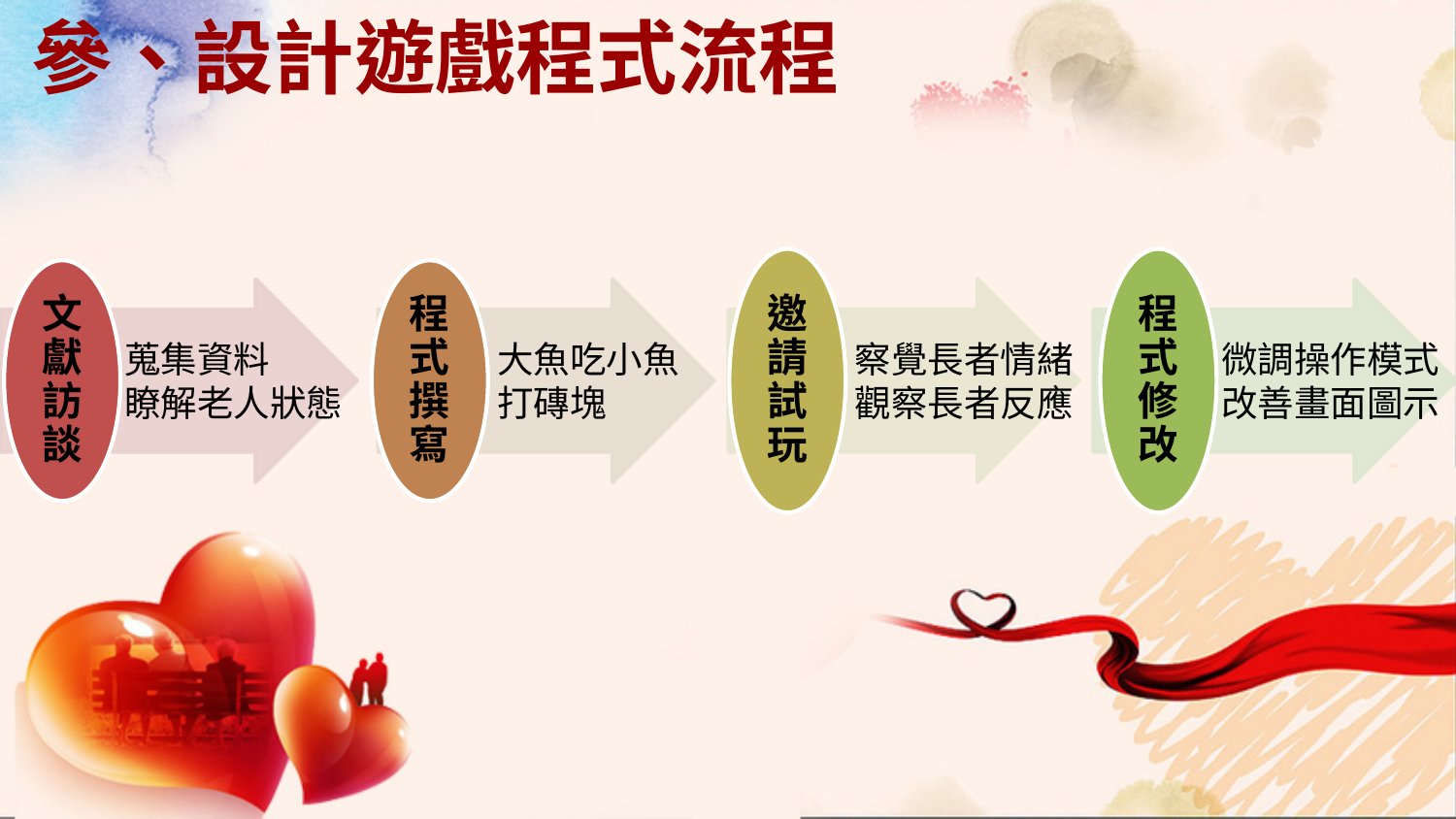

參、設計遊戲程式流程

文獻訪談

程式撰寫

邀請試玩

程式修改
微調操作模式改善畫面圖示
察覺長者情緒
觀察長者反應
大魚吃小魚
打磚塊
蒐集資料
瞭解老人狀態